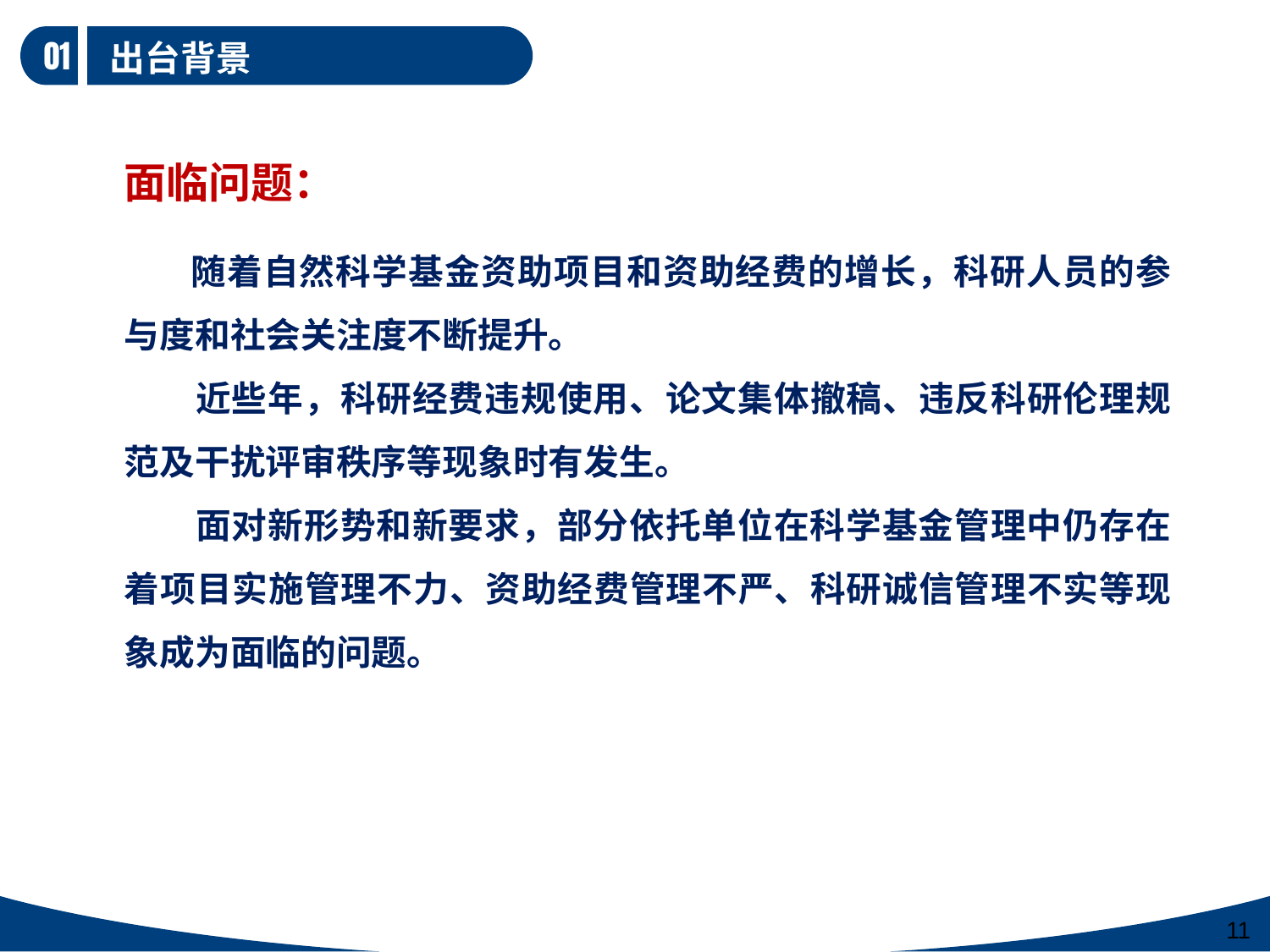

出台背景
01

面临问题：
       随着自然科学基金资助项目和资助经费的增长，科研人员的参与度和社会关注度不断提升。
       近些年，科研经费违规使用、论文集体撤稿、违反科研伦理规范及干扰评审秩序等现象时有发生。
       面对新形势和新要求，部分依托单位在科学基金管理中仍存在着项目实施管理不力、资助经费管理不严、科研诚信管理不实等现象成为面临的问题。

11